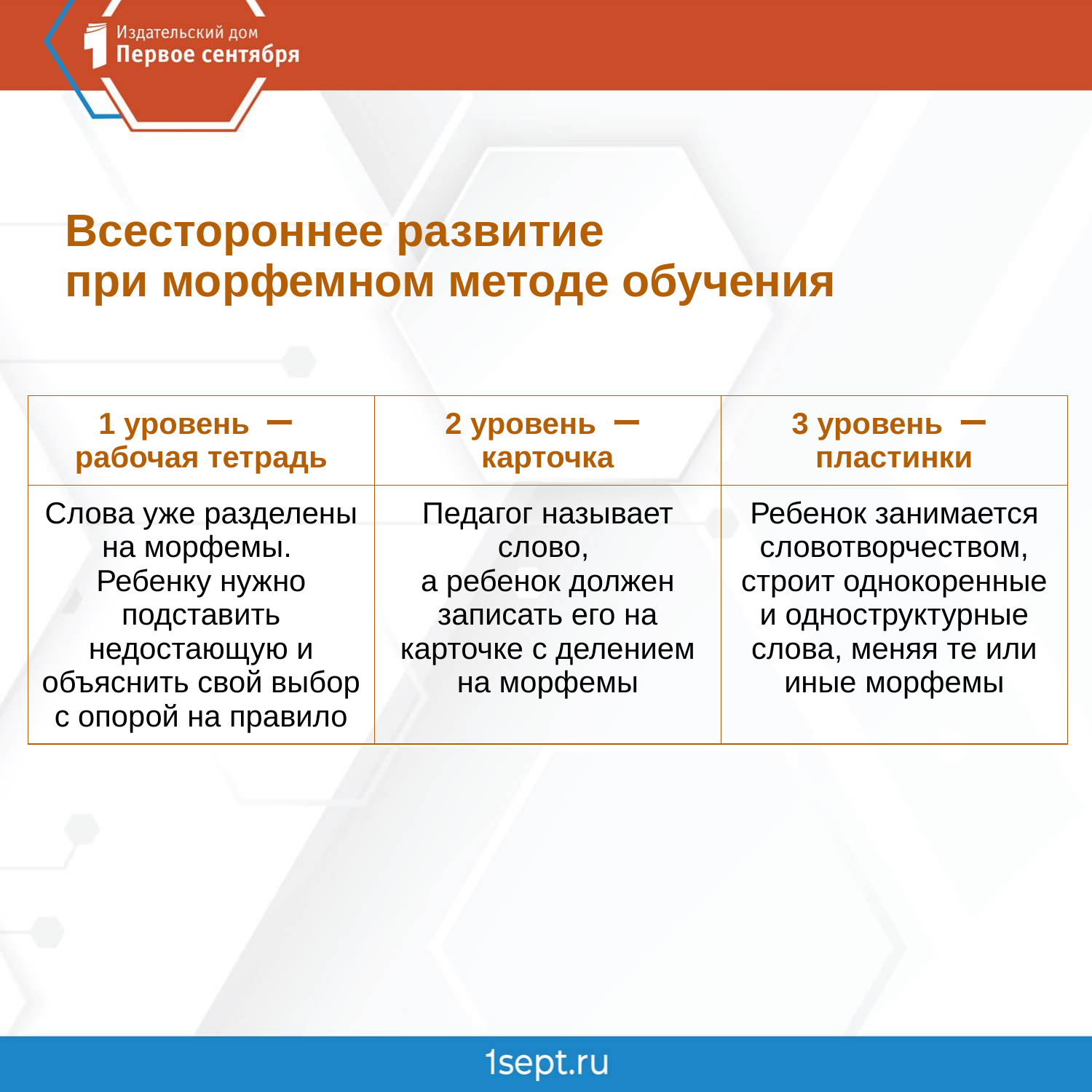

Всестороннее развитие
при морфемном методе обучения
| 1 уровень ー рабочая тетрадь | 2 уровень ー карточка | 3 уровень ー пластинки |
| --- | --- | --- |
| Слова уже разделены на морфемы. Ребенку нужно подставить недостающую и объяснить свой выбор с опорой на правило | Педагог называет слово, а ребенок должен записать его на карточке с делением на морфемы | Ребенок занимается словотворчеством, строит однокоренные и одноструктурные слова, меняя те или иные морфемы |